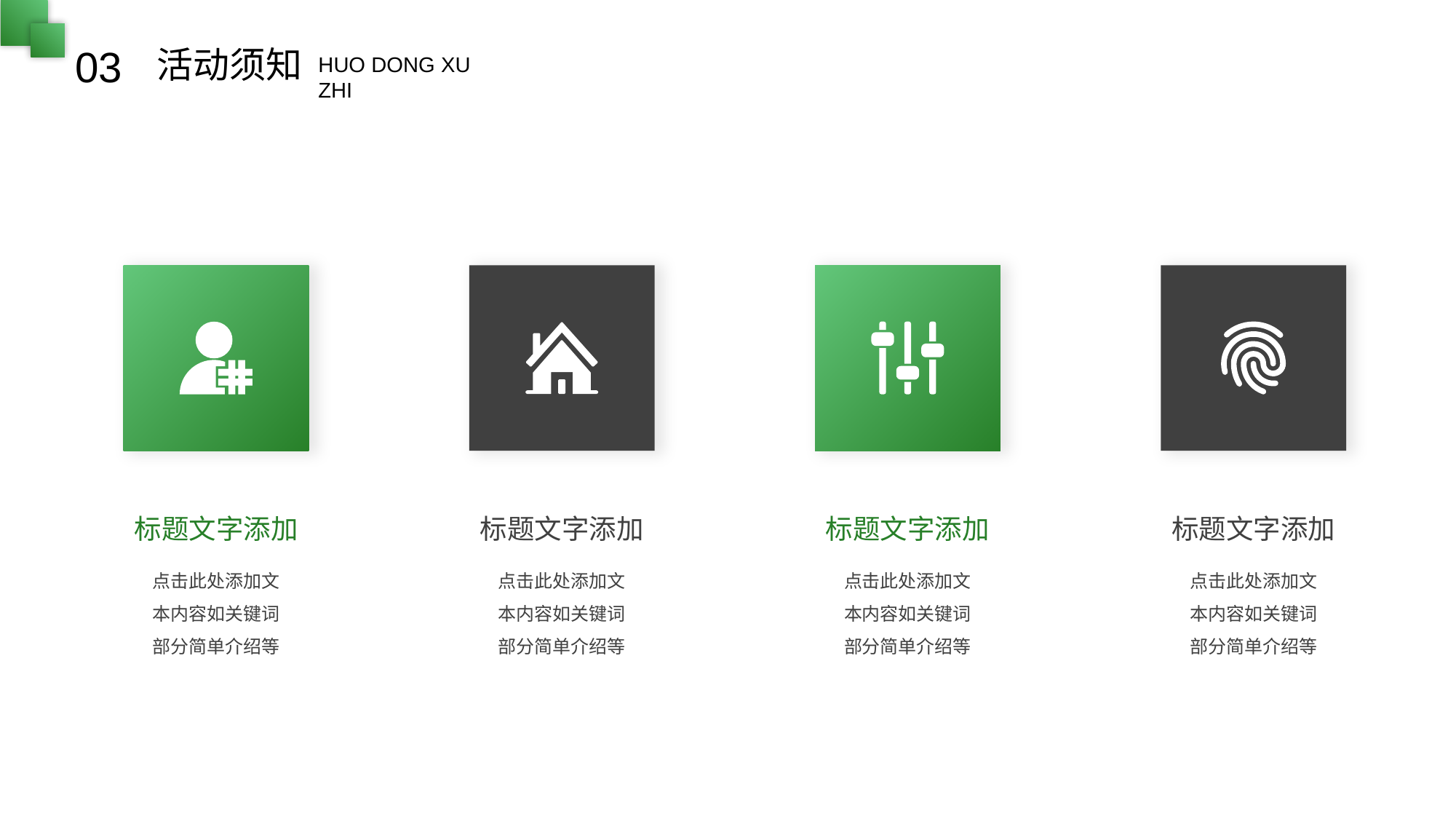

03
活动须知
HUO DONG XU ZHI
BY YUSHEN

标题文字添加
点击此处添加文本内容如关键词部分简单介绍等

标题文字添加
点击此处添加文本内容如关键词部分简单介绍等

标题文字添加
点击此处添加文本内容如关键词部分简单介绍等

标题文字添加
点击此处添加文本内容如关键词部分简单介绍等